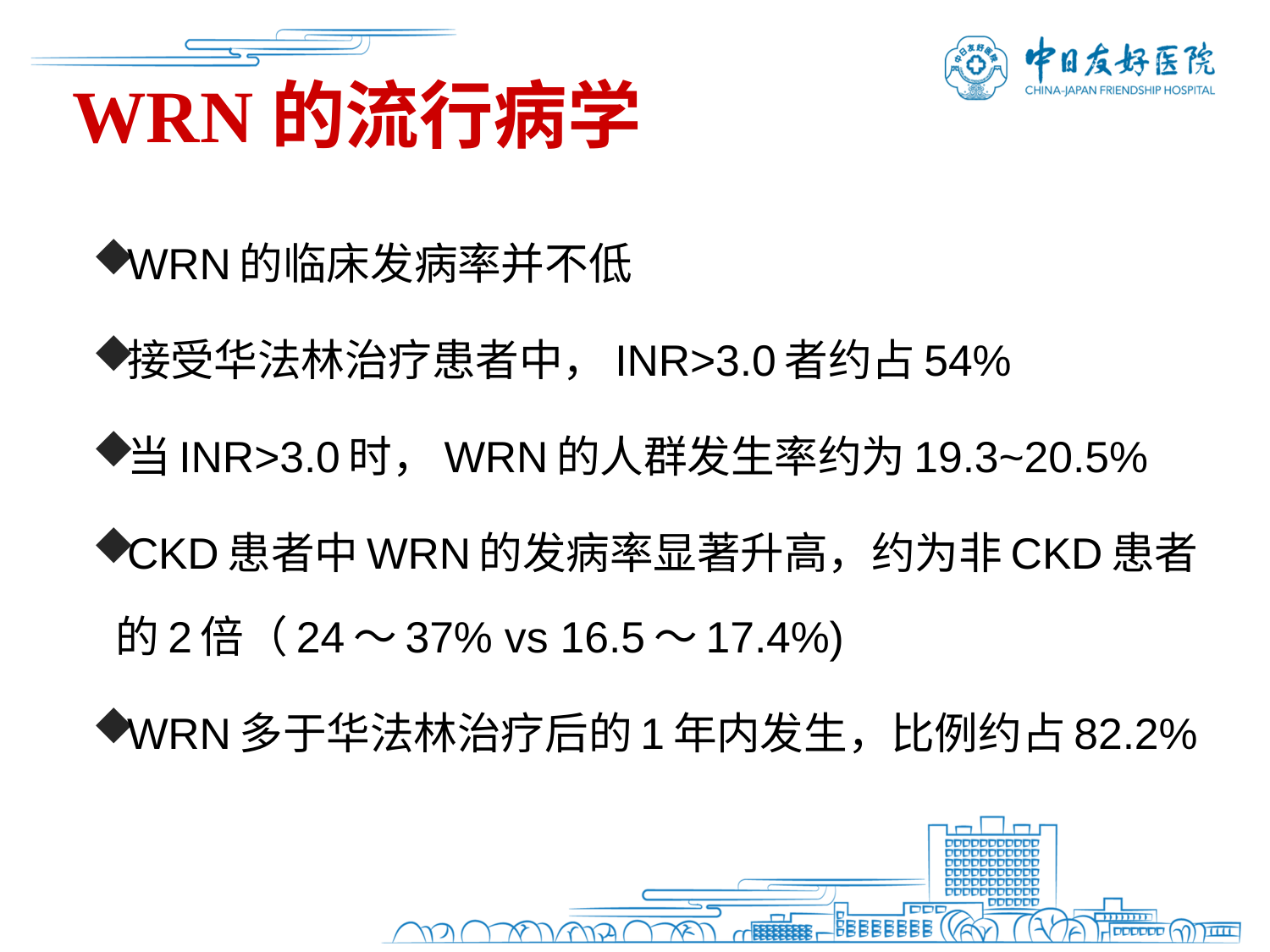

# WRN的流行病学
WRN的临床发病率并不低
接受华法林治疗患者中，INR>3.0者约占54%
当INR>3.0时，WRN的人群发生率约为19.3~20.5%
CKD患者中WRN的发病率显著升高，约为非CKD患者的2倍（24～37% vs 16.5～17.4%)
WRN多于华法林治疗后的1年内发生，比例约占82.2%